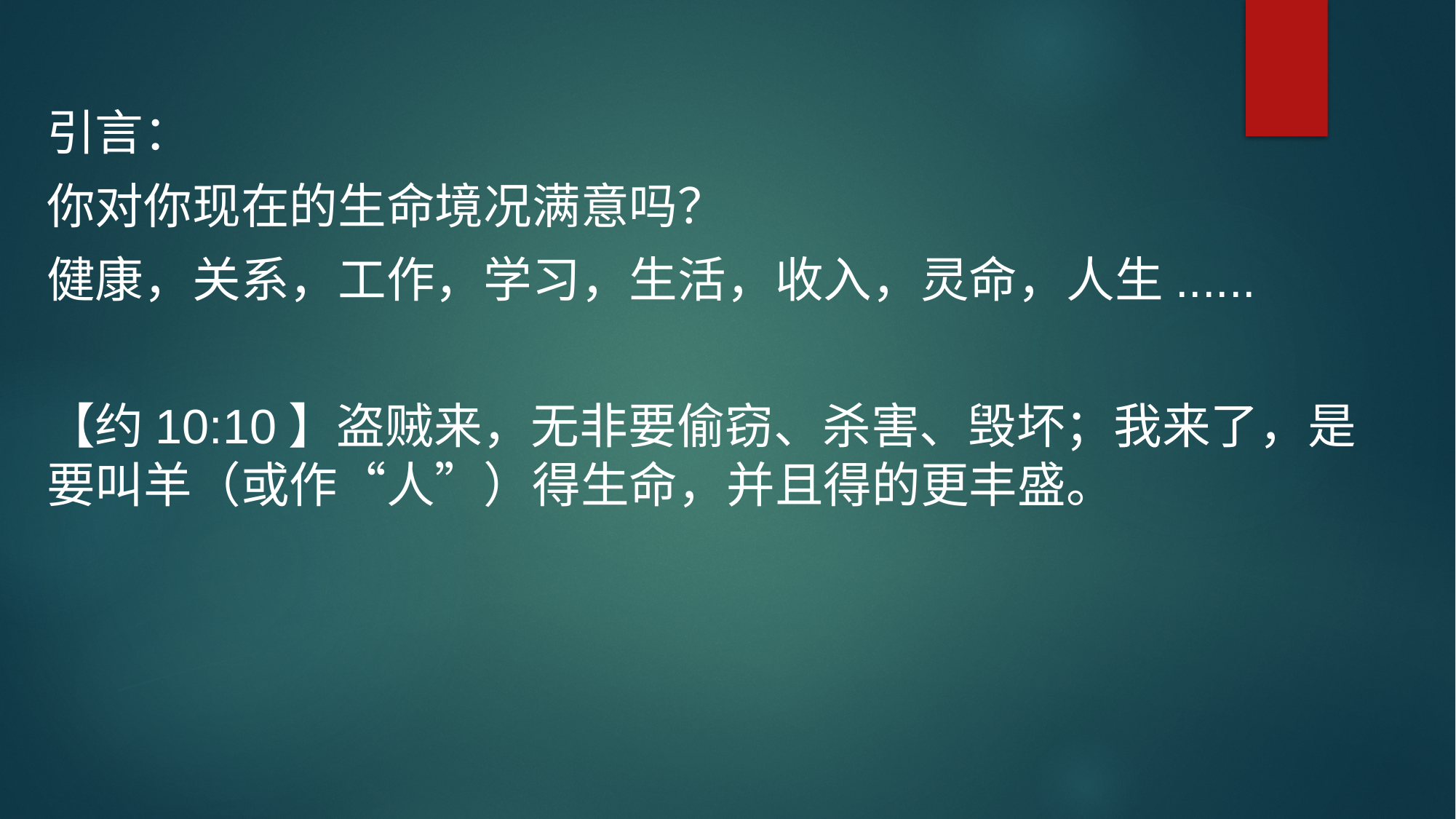

引言：
你对你现在的生命境况满意吗？
健康，关系，工作，学习，生活，收入，灵命，人生......

【约10:10】盗贼来，无非要偷窃、杀害、毁坏；我来了，是要叫羊（或作“人”）得生命，并且得的更丰盛。